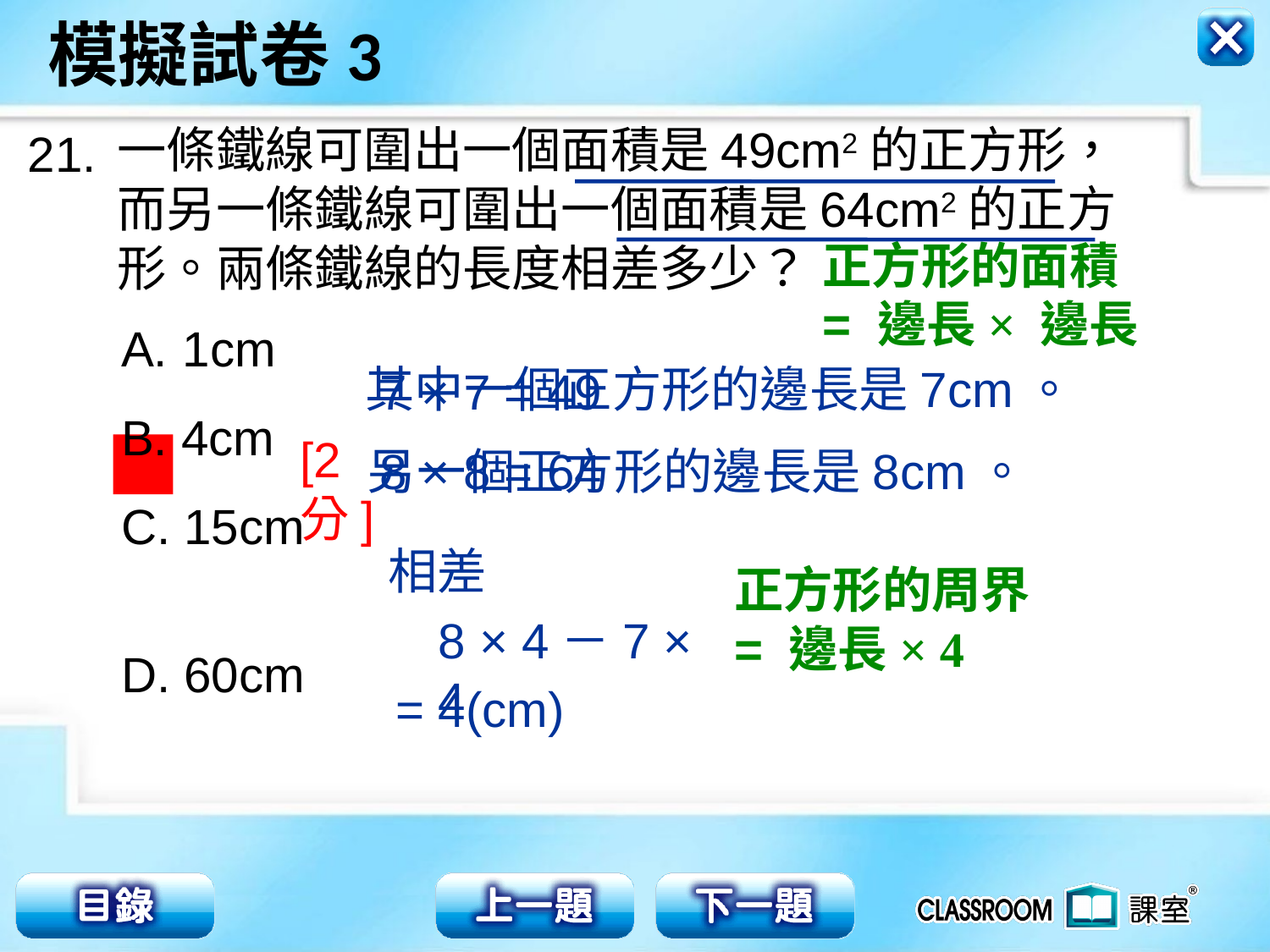

一條鐵線可圍出一個面積是49cm2的正方形，而另一條鐵線可圍出一個面積是64cm2的正方形。兩條鐵線的長度相差多少？
21.

正方形的面積
= 邊長× 邊長

 1cm
B. 4cm
C. 15cm
D. 60cm
其中一個正方形的邊長是7cm。
7 × 7 = 49
[2分]
另一個正方形的邊長是8cm。
8 × 8 = 64

相差
正方形的周界
= 邊長× 4
8 × 4－7 × 4
= 4(cm)